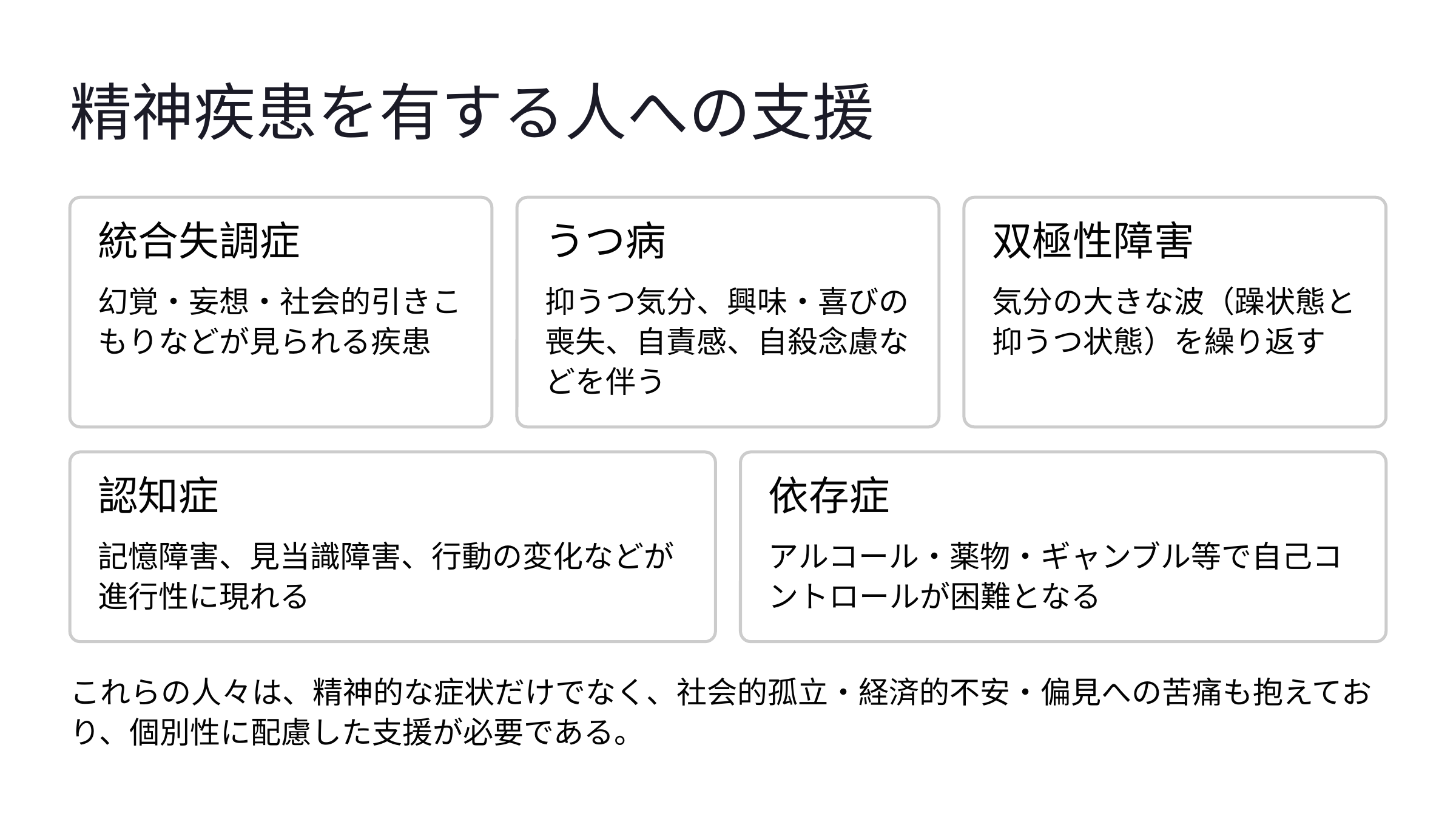

精神疾患を有する人への支援

統合失調症
うつ病
双極性障害
幻覚・妄想・社会的引きこもりなどが見られる疾患
抑うつ気分、興味・喜びの喪失、自責感、自殺念慮などを伴う
気分の大きな波（躁状態と抑うつ状態）を繰り返す

認知症
依存症
記憶障害、見当識障害、行動の変化などが進行性に現れる
アルコール・薬物・ギャンブル等で自己コントロールが困難となる
これらの人々は、精神的な症状だけでなく、社会的孤立・経済的不安・偏見への苦痛も抱えており、個別性に配慮した支援が必要である。